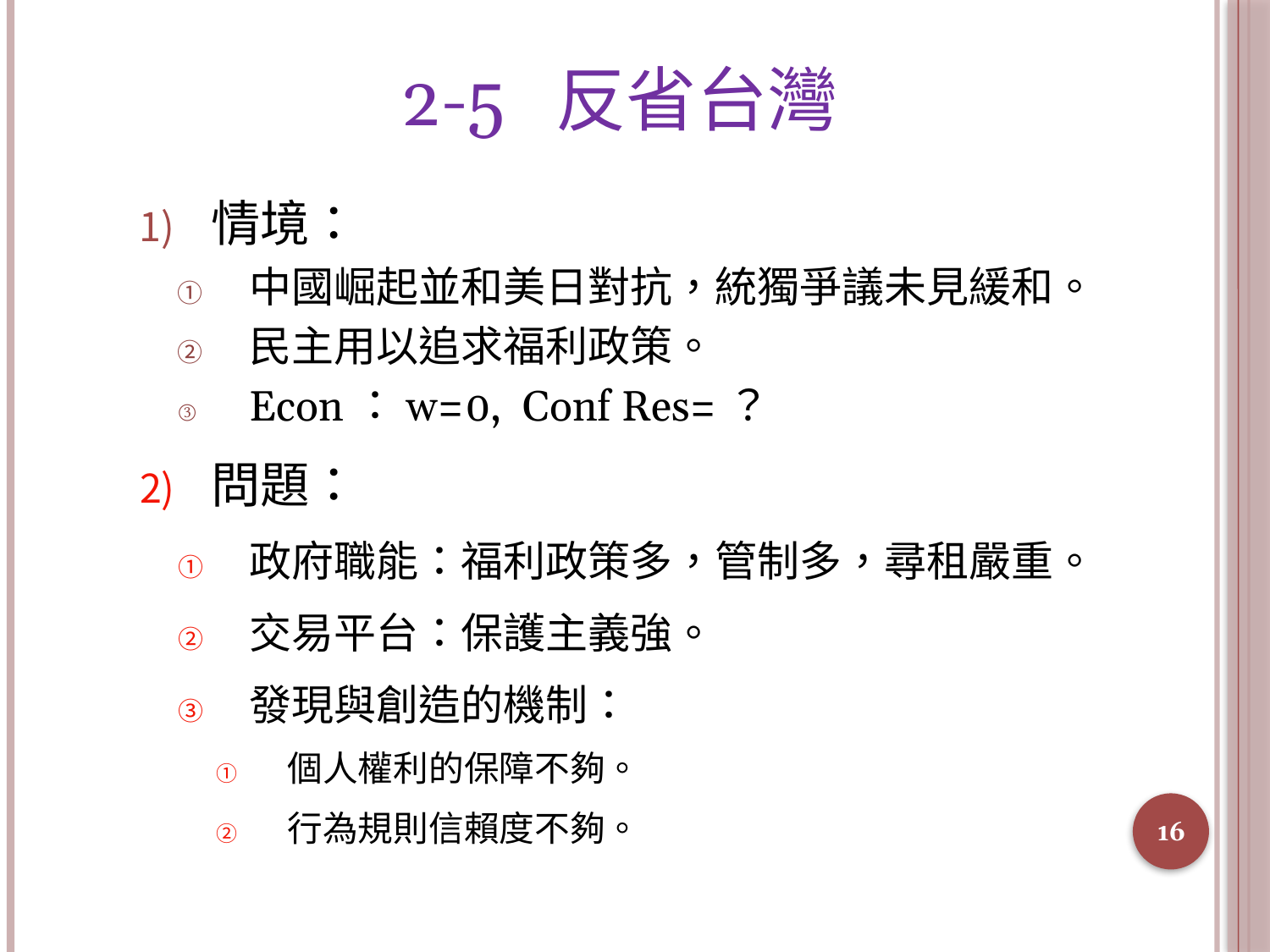

# 2-5  反省台灣
情境：
中國崛起並和美日對抗，統獨爭議未見緩和。
民主用以追求福利政策。
Econ：w=0,  Conf Res=？
問題：
政府職能：福利政策多，管制多，尋租嚴重。
交易平台：保護主義強。
發現與創造的機制：
個人權利的保障不夠。
行為規則信賴度不夠。
16